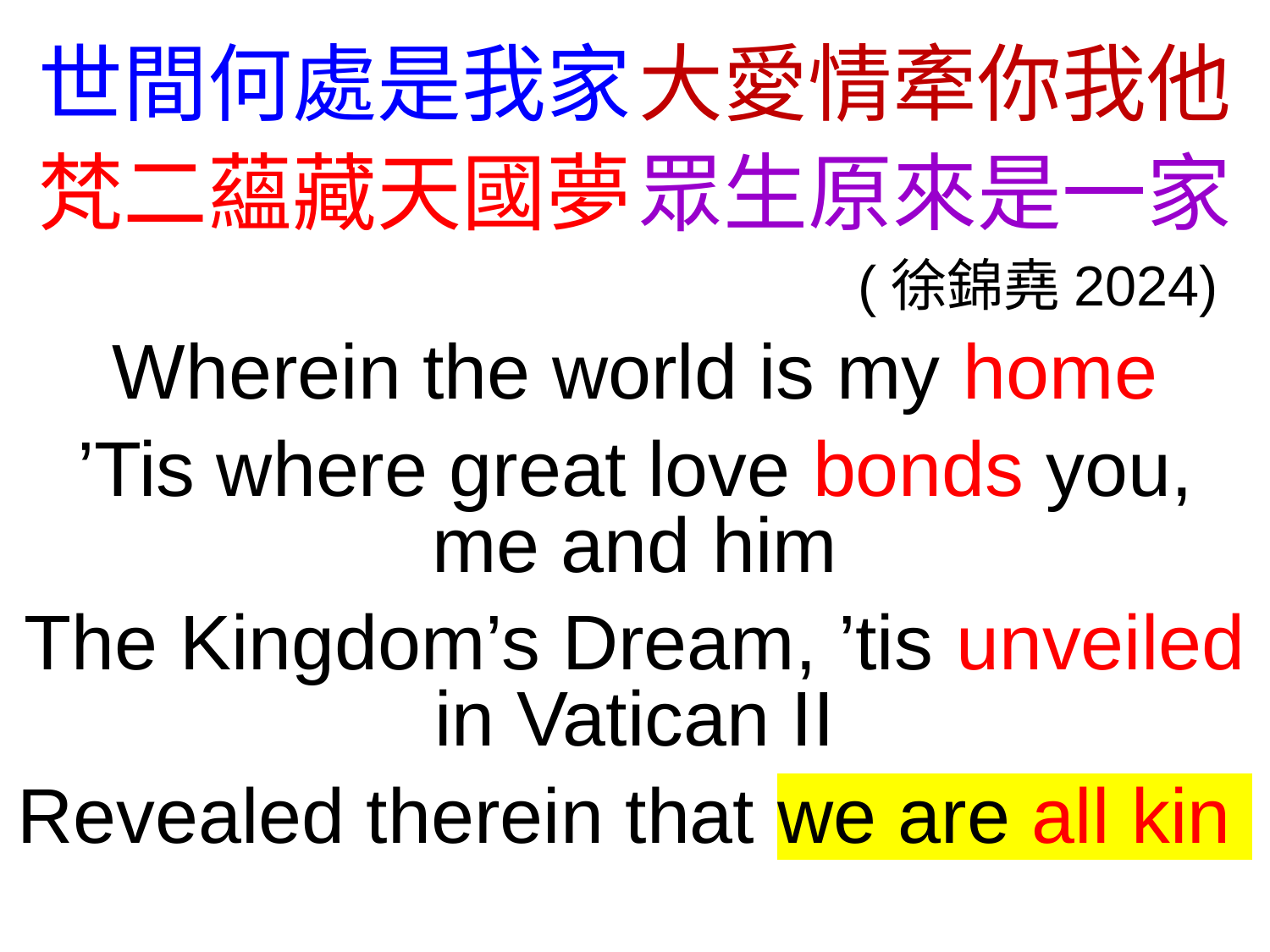

世間何處是我家 大愛情牽你我他
梵二蘊藏天國夢 眾生原來是一家
                                                      (徐錦堯2024)
Wherein the world is my home
’Tis where great love bonds you, me and him
The Kingdom’s Dream, ’tis unveiled in Vatican II
Revealed therein that we are all kin